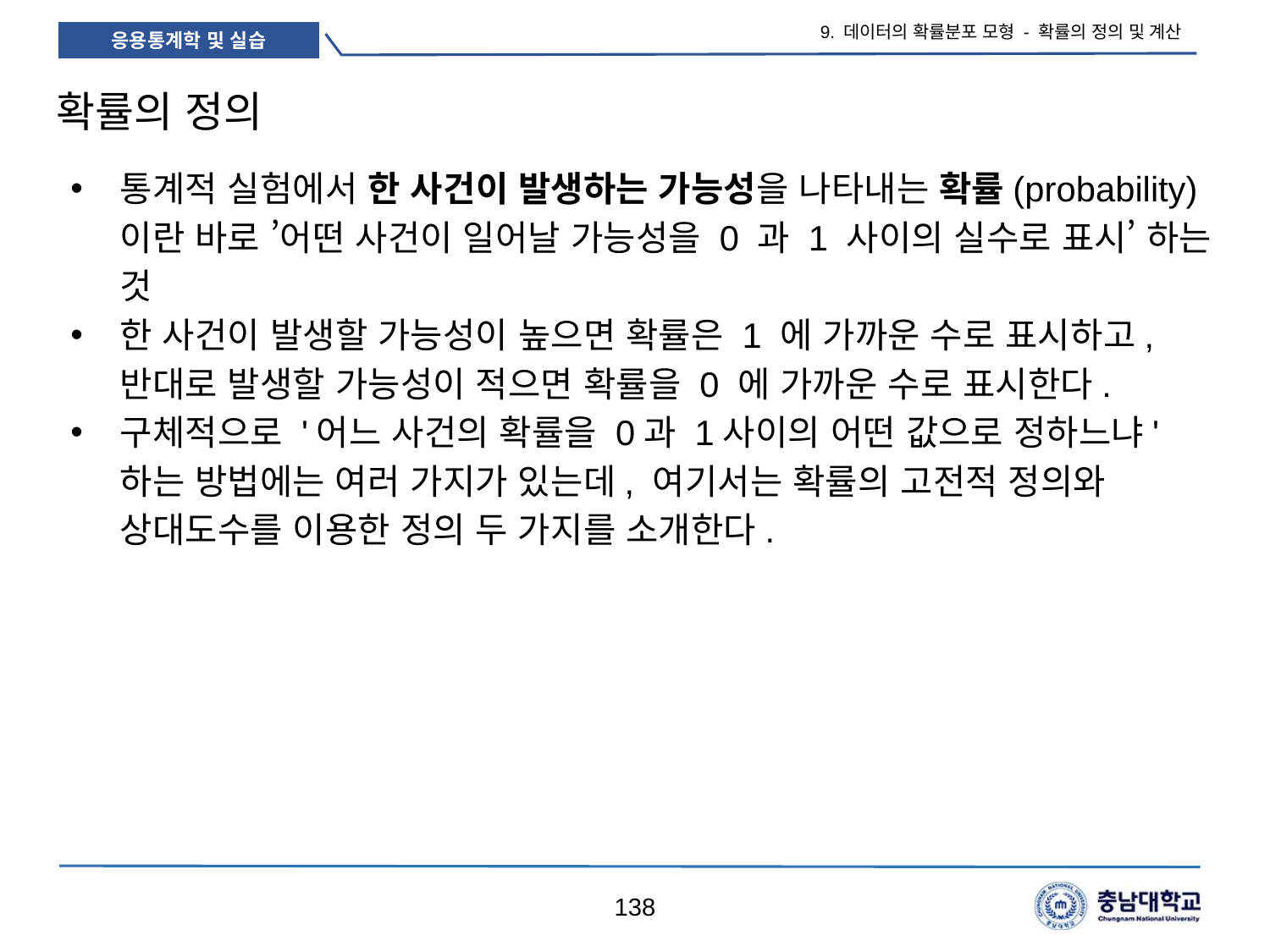

9. 데이터의 확률분포 모형 - 확률의 정의 및 계산
# 확률의 정의
통계적 실험에서 한 사건이 발생하는 가능성을 나타내는 확률(probability)이란 바로 ’어떤 사건이 일어날 가능성을 0 과 1 사이의 실수로 표시’ 하는 것
한 사건이 발생할 가능성이 높으면 확률은 1 에 가까운 수로 표시하고, 반대로 발생할 가능성이 적으면 확률을 0 에 가까운 수로 표시한다.
구체적으로 '어느 사건의 확률을 0과 1사이의 어떤 값으로 정하느냐' 하는 방법에는 여러 가지가 있는데, 여기서는 확률의 고전적 정의와 상대도수를 이용한 정의 두 가지를 소개한다.
138